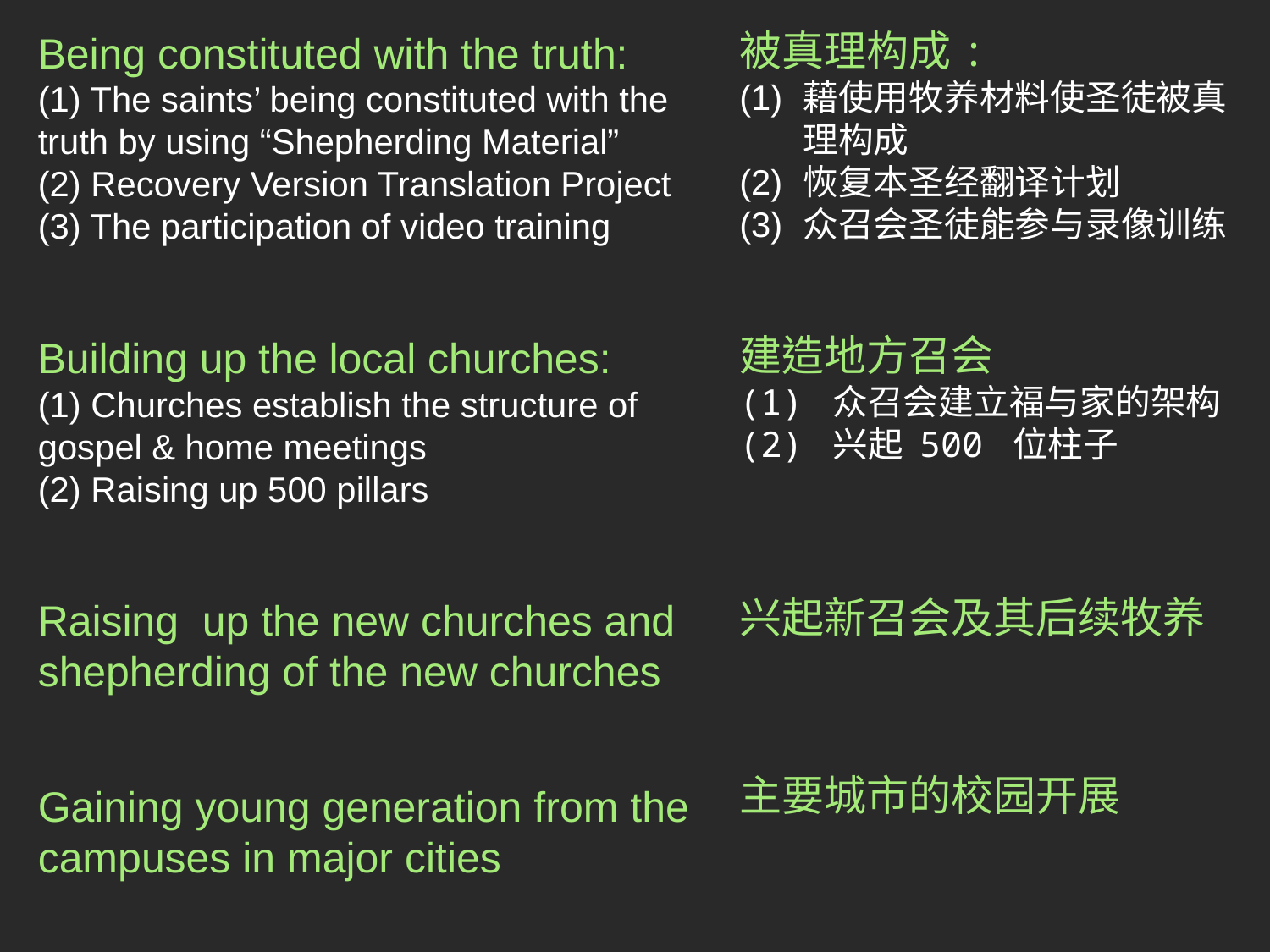

被真理构成:
藉使用牧养材料使圣徒被真理构成
恢复本圣经翻译计划
众召会圣徒能参与录像训练

建造地方召会
(1) 众召会建立福与家的架构
(2) 兴起 500 位柱子

兴起新召会及其后续牧养

主要城市的校园开展

Being constituted with the truth:
(1) The saints’ being constituted with the truth by using “Shepherding Material”
(2) Recovery Version Translation Project
(3) The participation of video training

Building up the local churches:
(1) Churches establish the structure of gospel & home meetings
(2) Raising up 500 pillars

Raising  up the new churches and shepherding of the new churches

Gaining young generation from the campuses in major cities